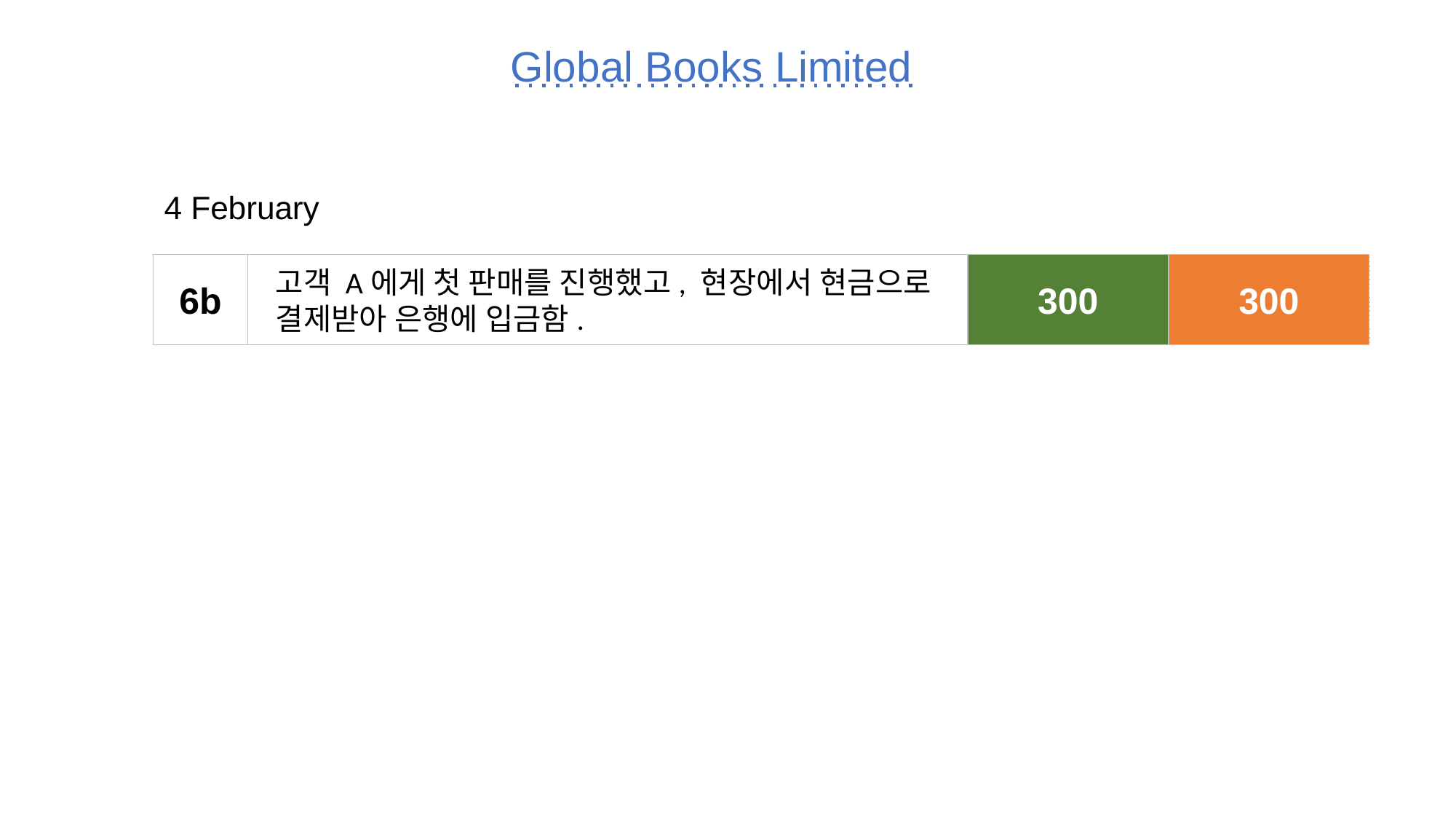

Global Books Limited
4 February
6b
Cost of sales
300
Inventory
300
고객 A에게 첫 판매를 진행했고, 현장에서 현금으로 결제받아 은행에 입금함.
300
300